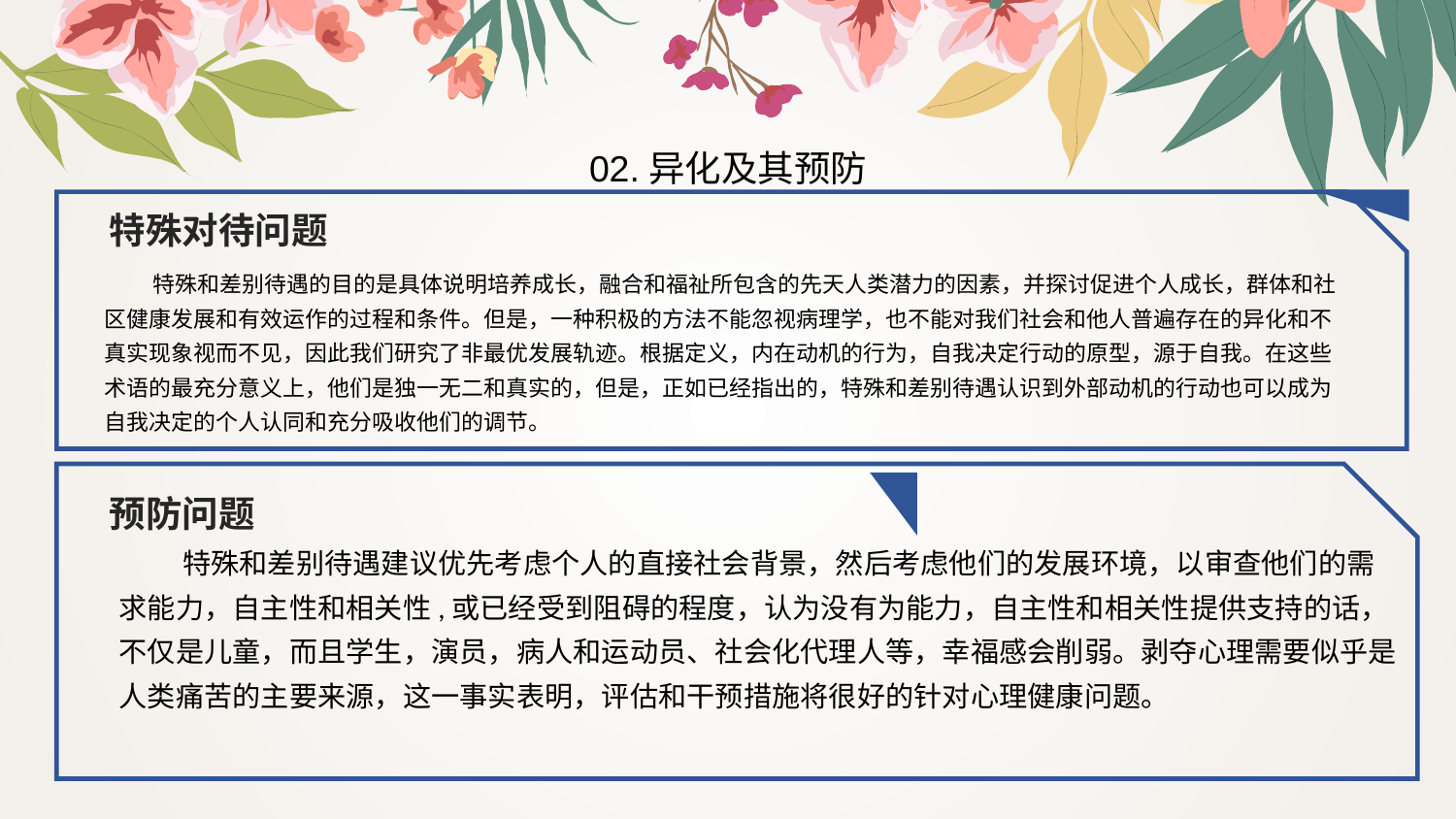

02.异化及其预防
特殊对待问题
        特殊和差别待遇的目的是具体说明培养成长，融合和福祉所包含的先天人类潜力的因素，并探讨促进个人成长，群体和社区健康发展和有效运作的过程和条件。但是，一种积极的方法不能忽视病理学，也不能对我们社会和他人普遍存在的异化和不真实现象视而不见，因此我们研究了非最优发展轨迹。根据定义，内在动机的行为，自我决定行动的原型，源于自我。在这些术语的最充分意义上，他们是独一无二和真实的，但是，正如已经指出的，特殊和差别待遇认识到外部动机的行动也可以成为自我决定的个人认同和充分吸收他们的调节。

预防问题
         特殊和差别待遇建议优先考虑个人的直接社会背景，然后考虑他们的发展环境，以审查他们的需求能力，自主性和相关性,或已经受到阻碍的程度，认为没有为能力，自主性和相关性提供支持的话，不仅是儿童，而且学生，演员，病人和运动员、社会化代理人等，幸福感会削弱。剥夺心理需要似乎是人类痛苦的主要来源，这一事实表明，评估和干预措施将很好的针对心理健康问题。